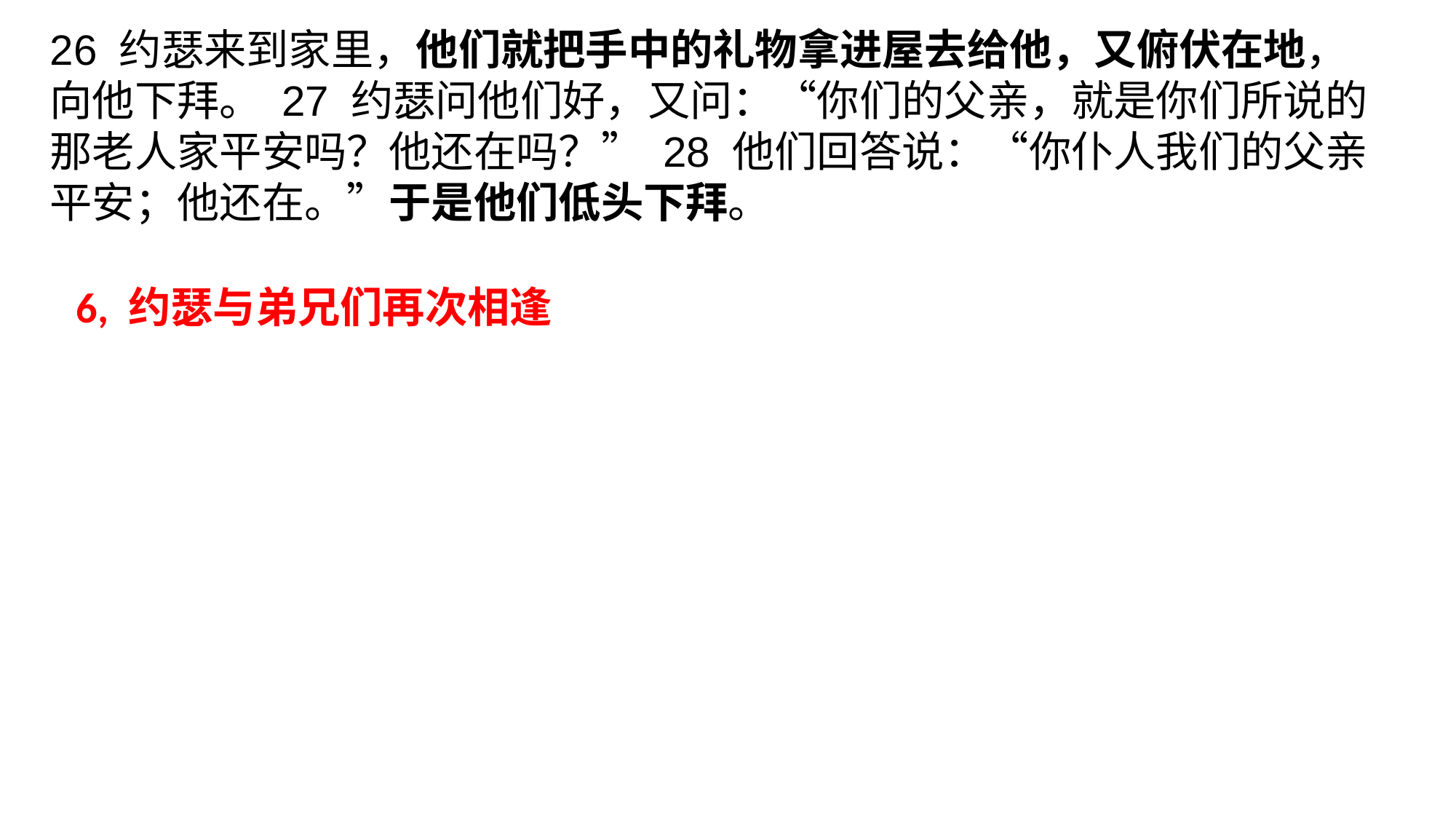

26 约瑟来到家里，他们就把手中的礼物拿进屋去给他，又俯伏在地，向他下拜。 27 约瑟问他们好，又问：“你们的父亲，就是你们所说的那老人家平安吗？他还在吗？” 28 他们回答说：“你仆人我们的父亲平安；他还在。”于是他们低头下拜。
6, 约瑟与弟兄们再次相逢